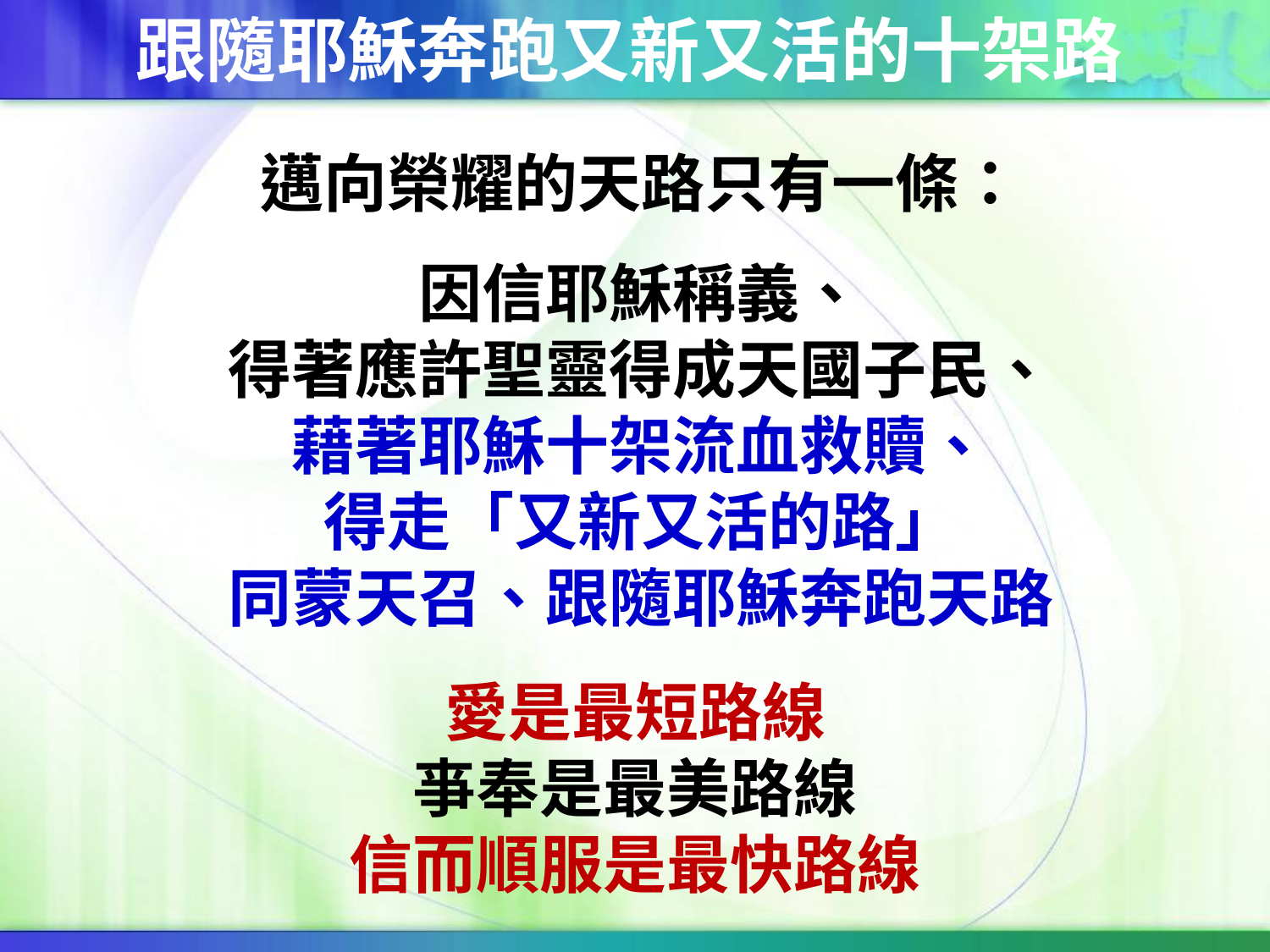

跟隨耶穌奔跑又新又活的十架路
邁向榮耀的天路只有一條：

因信耶穌稱義、
得著應許聖靈得成天國子民、
藉著耶穌十架流血救贖、
得走「又新又活的路」
同蒙天召、跟隨耶穌奔跑天路
愛是最短路線
亊奉是最美路線
信而順服是最快路線